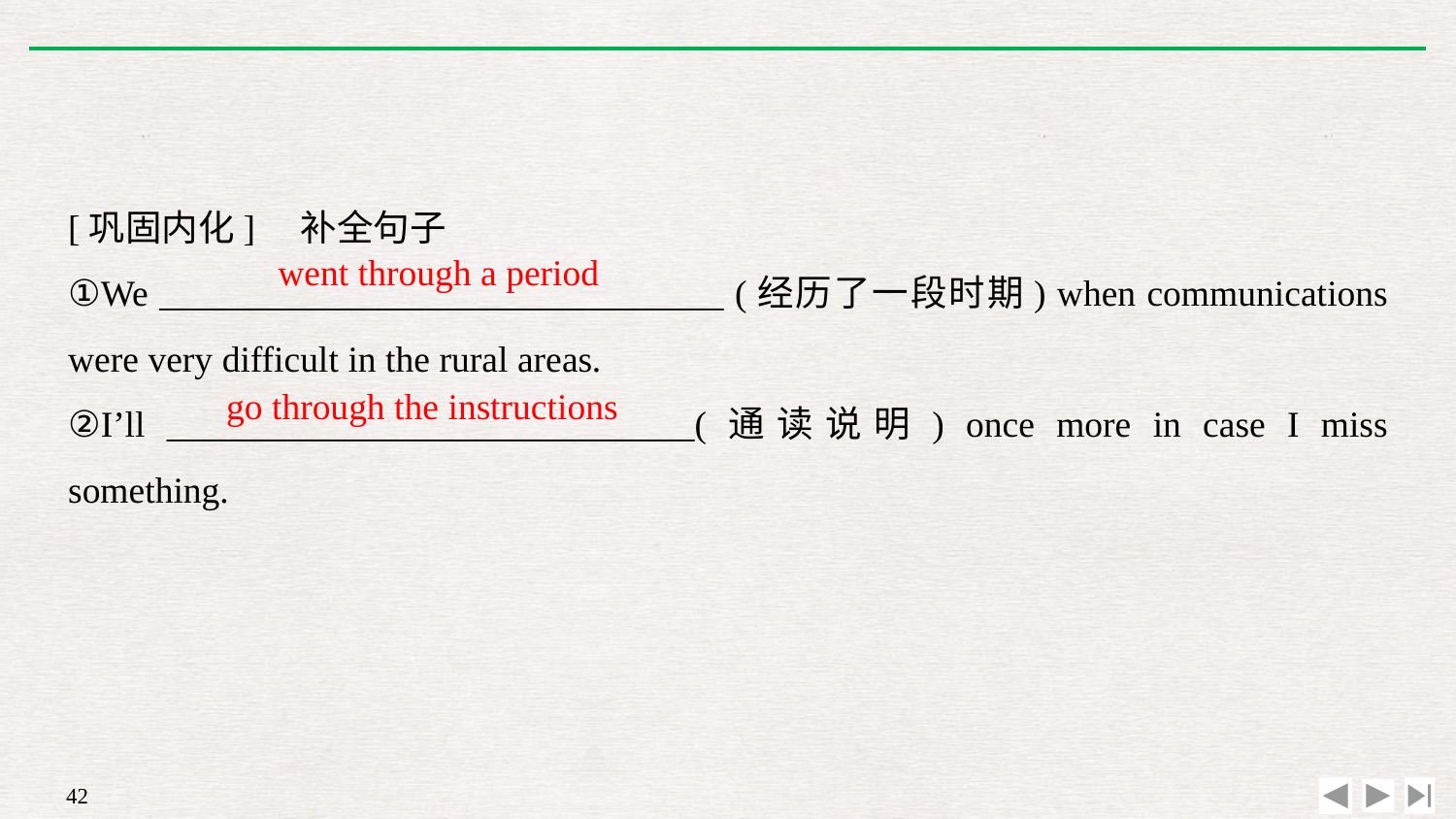

[巩固内化]　补全句子
①We _______________________________ (经历了一段时期) when communications were very difficult in the rural areas.
②I’ll _____________________________(通读说明) once more in case I miss something.
went through a period
go through the instructions